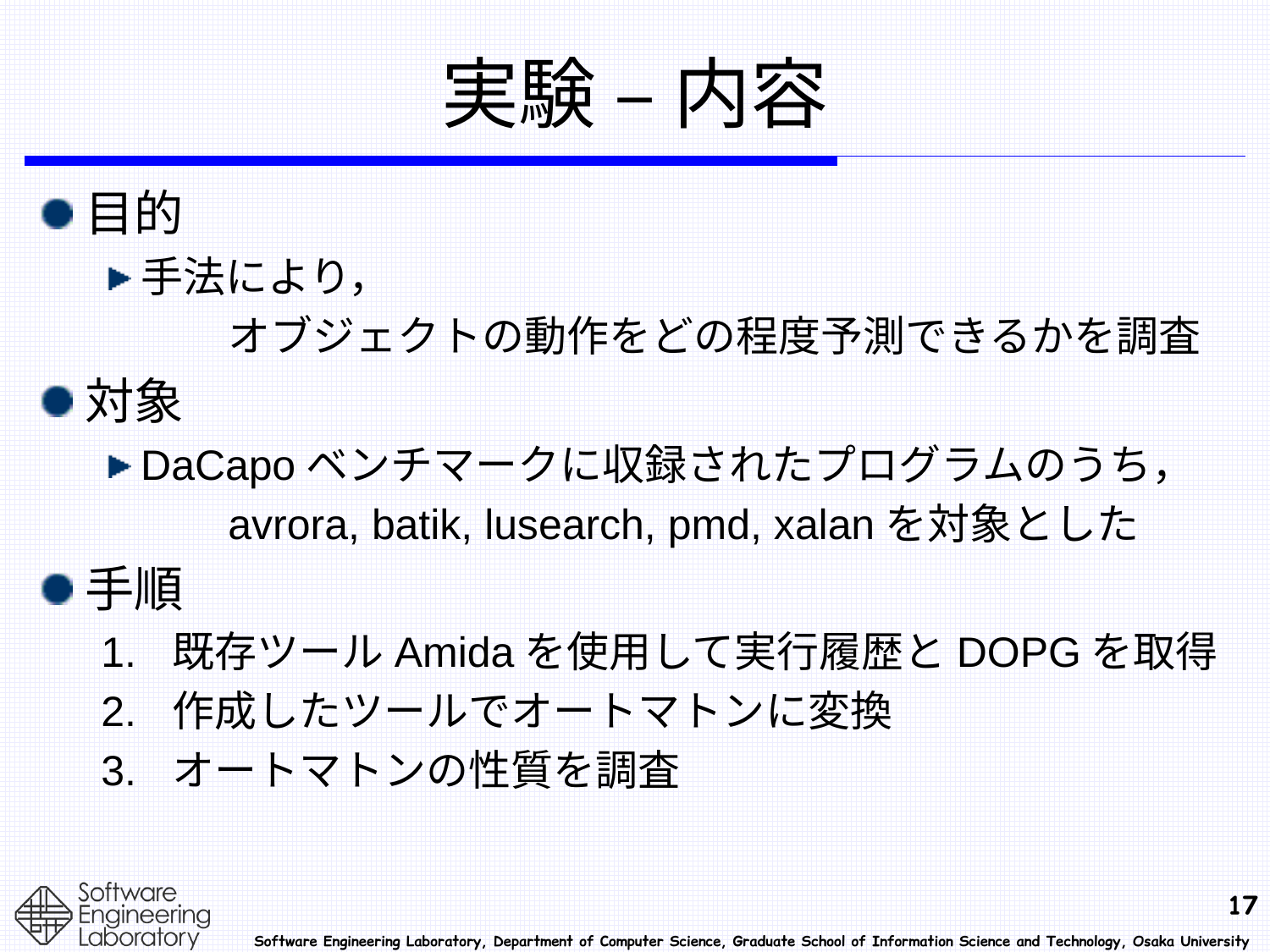

# 実験 – 内容
目的
手法により，
	オブジェクトの動作をどの程度予測できるかを調査
対象
DaCapoベンチマークに収録されたプログラムのうち，
	avrora, batik, lusearch, pmd, xalanを対象とした
手順
既存ツールAmidaを使用して実行履歴とDOPGを取得
作成したツールでオートマトンに変換
オートマトンの性質を調査